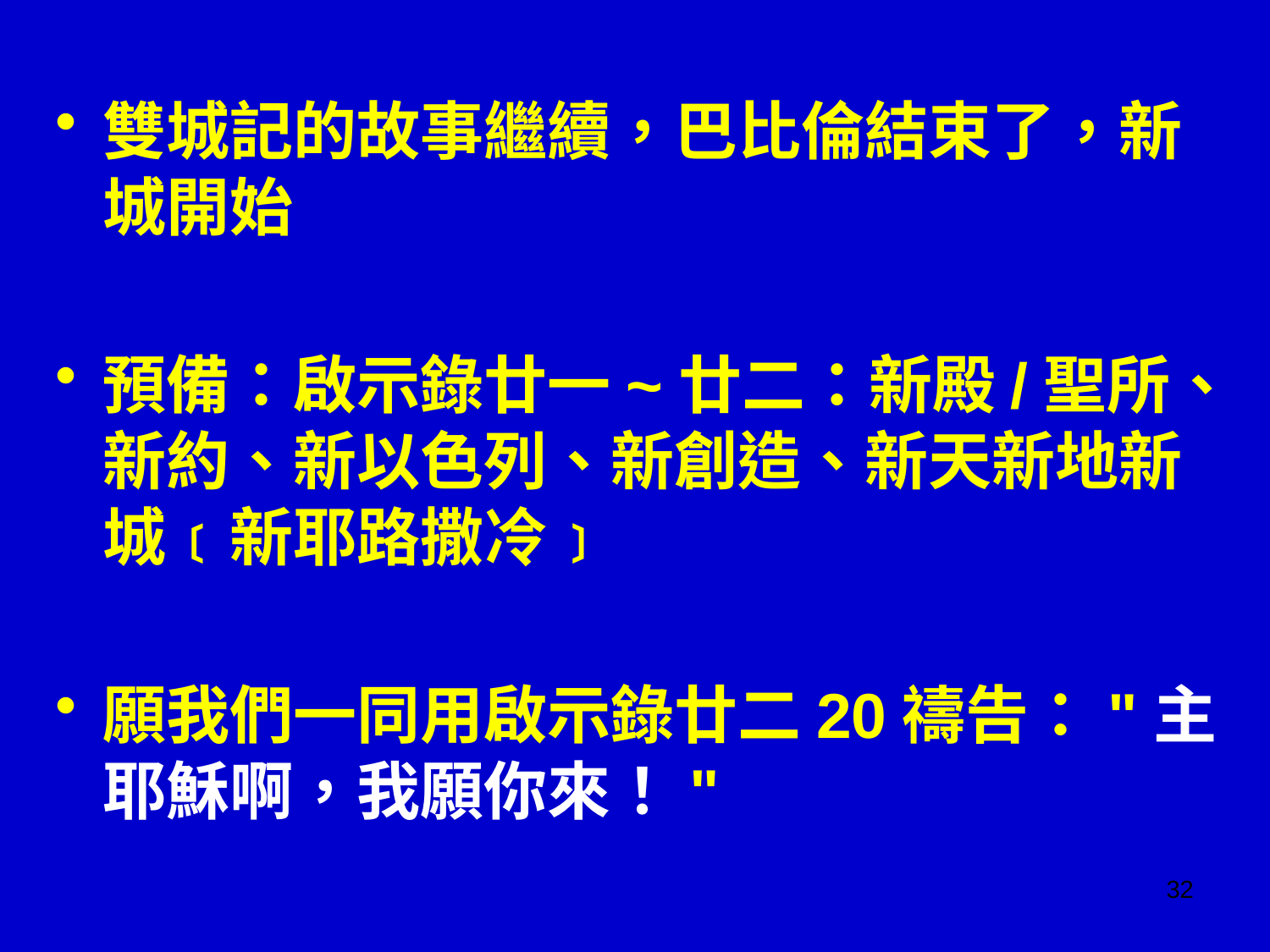

雙城記的故事繼續，巴比倫結束了，新城開始

預備：啟示錄廿一~廿二：新殿/聖所、新約、新以色列、新創造、新天新地新城﹝新耶路撒冷﹞

願我們一同用啟示錄廿二20禱告："主耶穌啊，我願你來！"
32